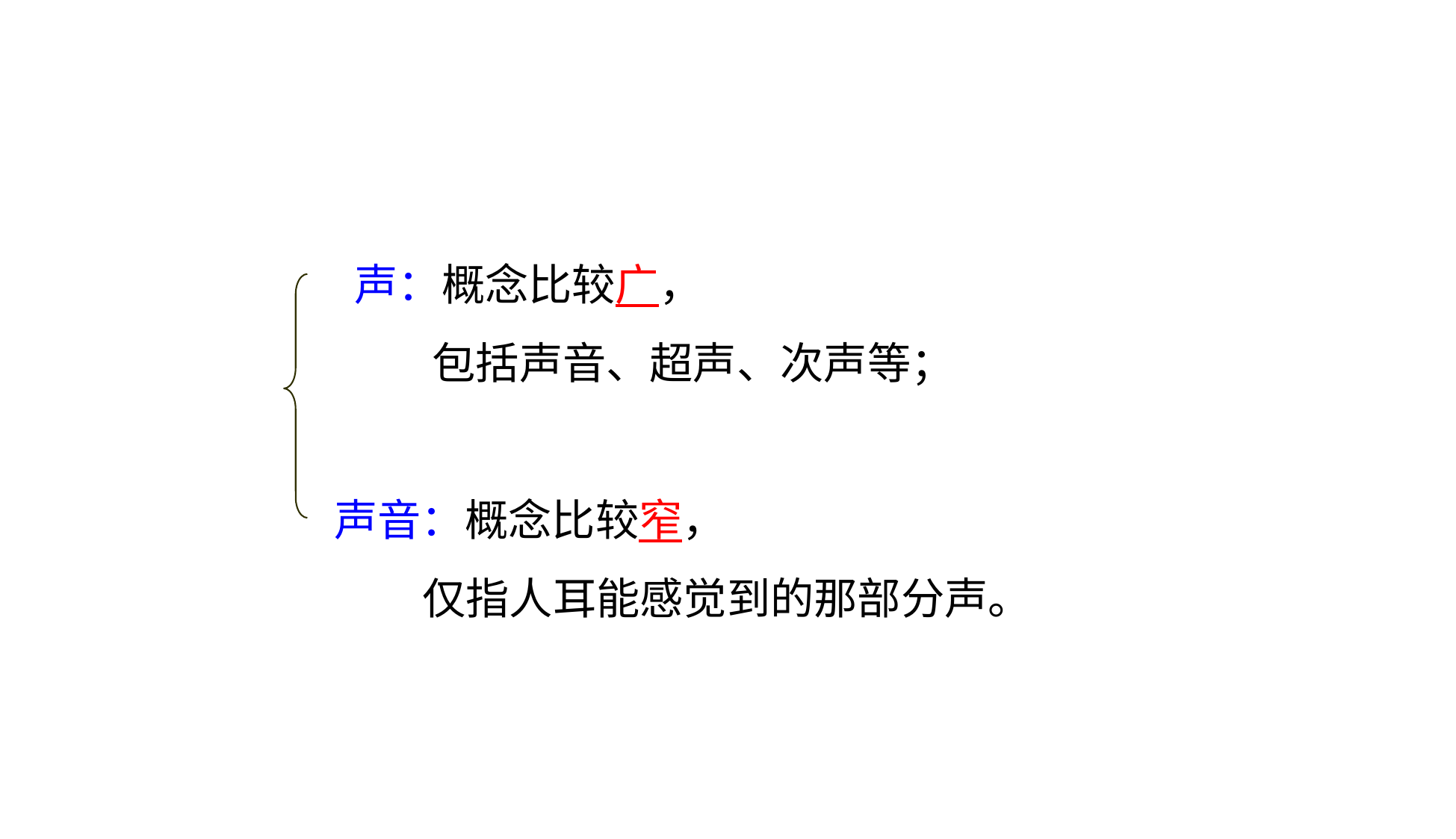

声：概念比较广，
         包括声音、超声、次声等；

声音：概念比较窄，
        仅指人耳能感觉到的那部分声。